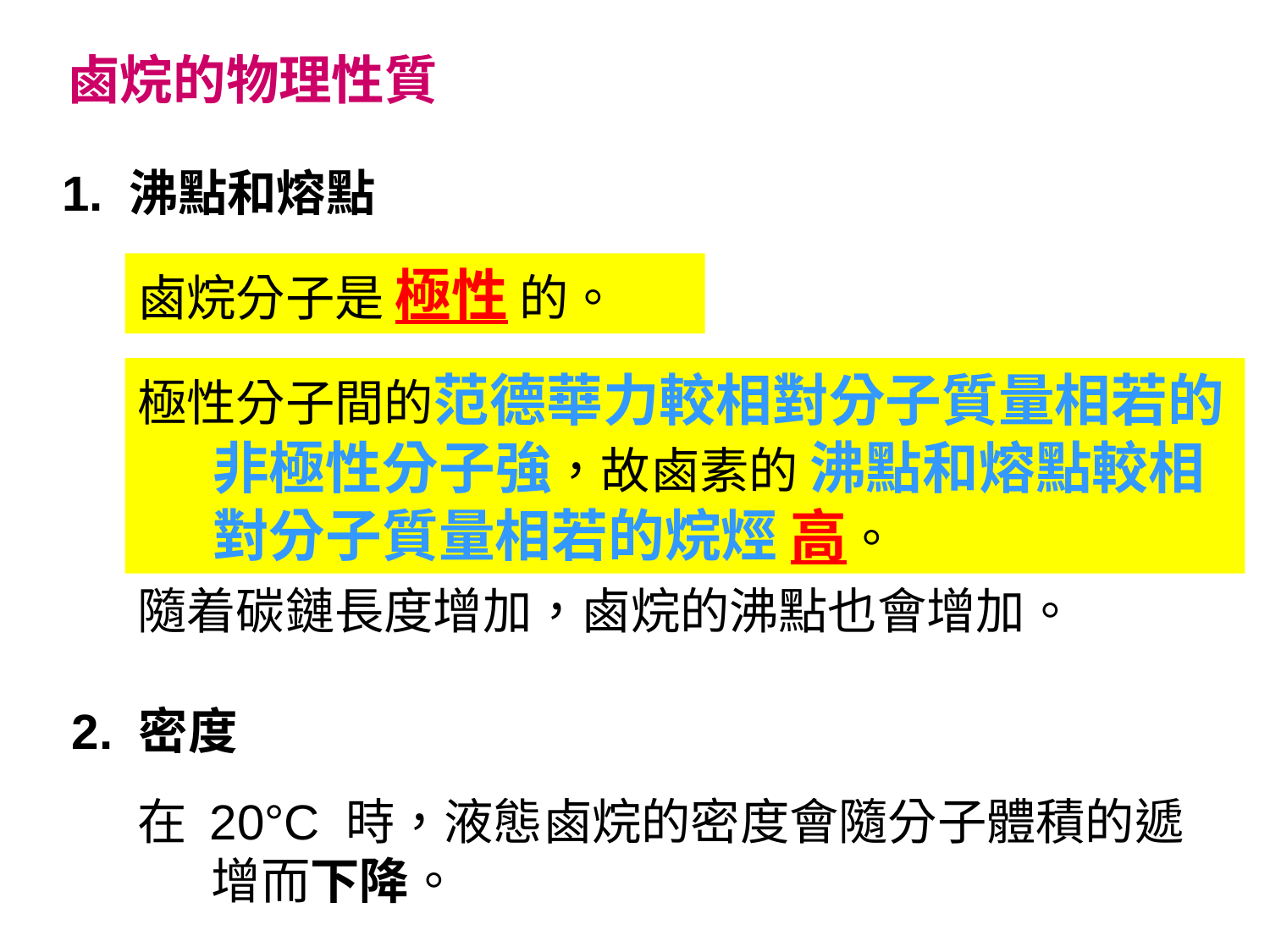

鹵烷的物理性質
1. 沸點和熔點
鹵烷分子是 極性 的。
極性分子間的范德華力較相對分子質量相若的非極性分子強，故鹵素的 沸點和熔點較相對分子質量相若的烷烴 高。
隨着碳鏈長度增加，鹵烷的沸點也會增加。
2. 密度
在 20°C 時，液態鹵烷的密度會隨分子體積的遞增而下降。